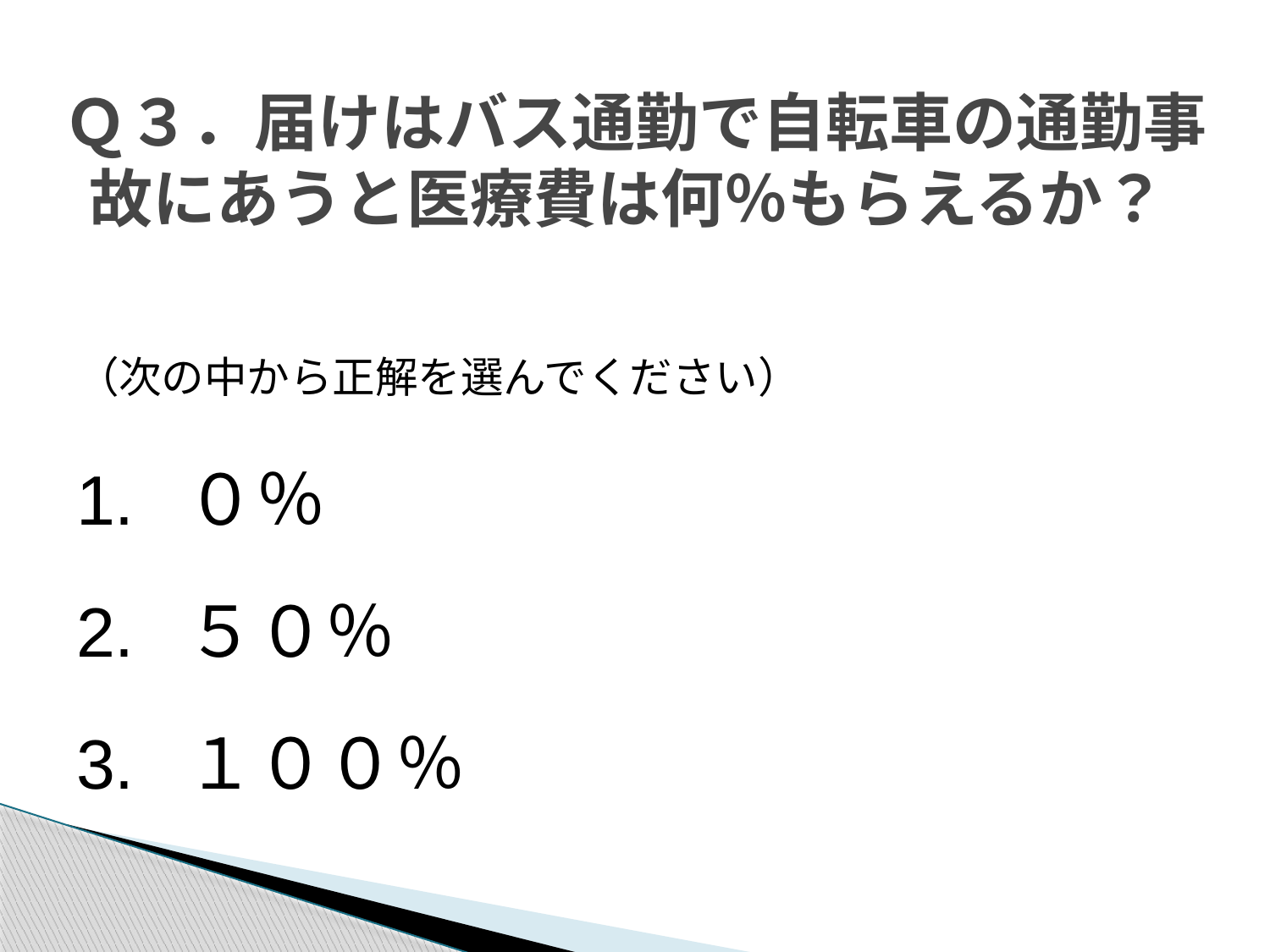

# Ｑ３．届けはバス通勤で自転車の通勤事故にあうと医療費は何％もらえるか？
（次の中から正解を選んでください）
０％
５０％
１００％